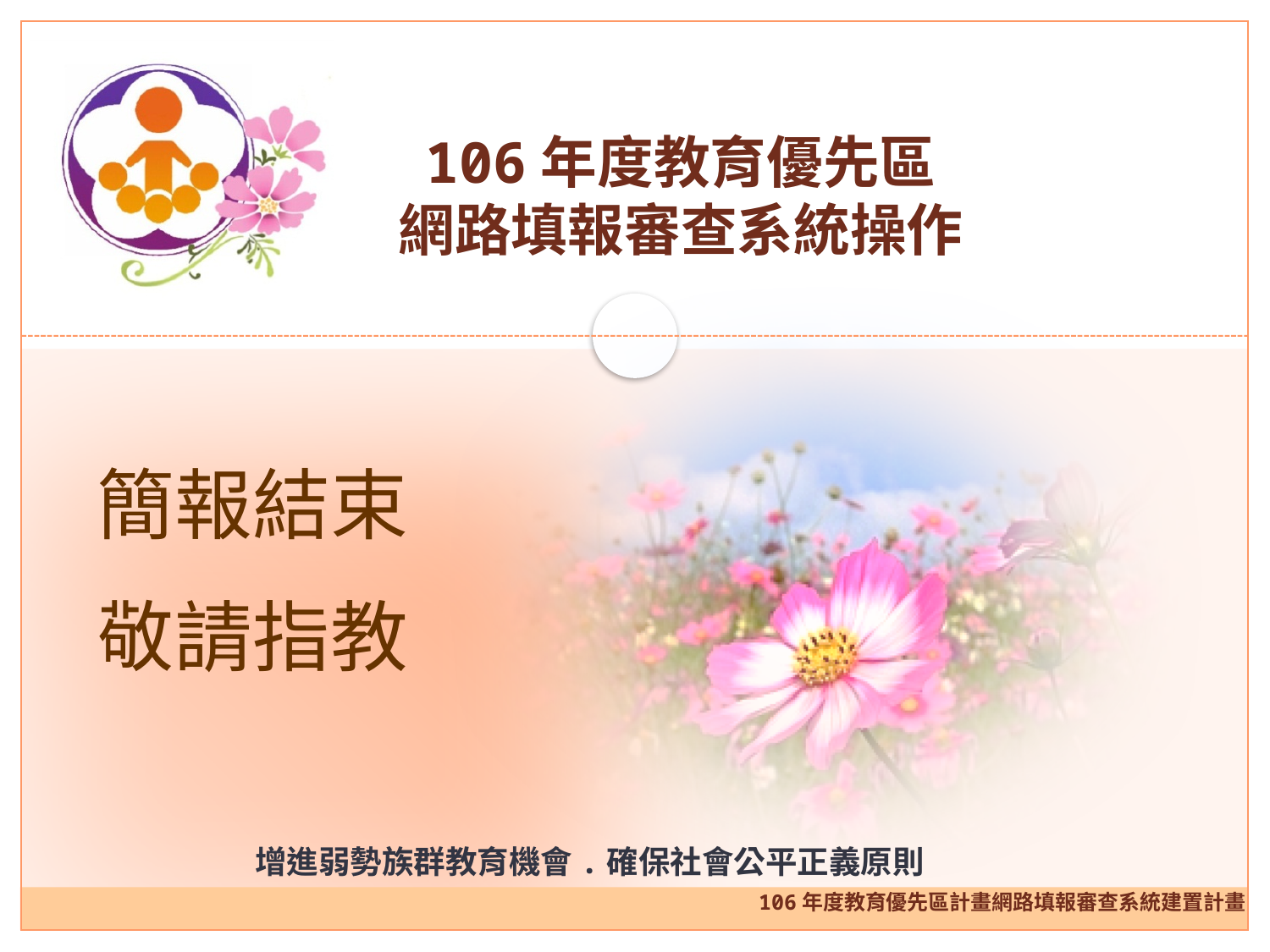

106年度教育優先區
網路填報審查系統操作
簡報結束
敬請指教
106年度教育優先區計畫網路填報審查系統建置計畫